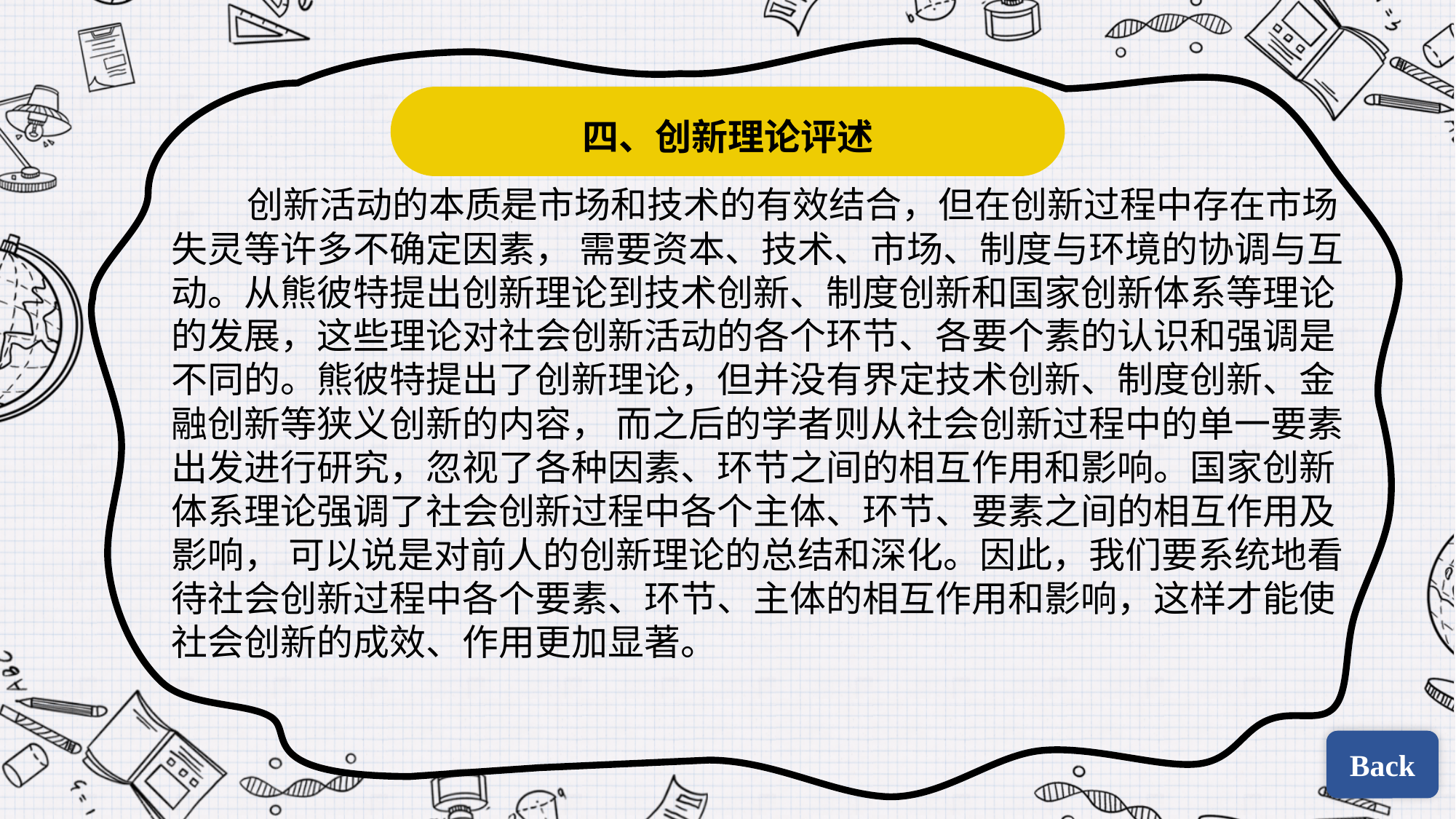

四、创新理论评述
        创新活动的本质是市场和技术的有效结合，但在创新过程中存在市场失灵等许多不确定因素， 需要资本、技术、市场、制度与环境的协调与互动。从熊彼特提出创新理论到技术创新、制度创新和国家创新体系等理论的发展，这些理论对社会创新活动的各个环节、各要个素的认识和强调是不同的。熊彼特提出了创新理论，但并没有界定技术创新、制度创新、金融创新等狭义创新的内容， 而之后的学者则从社会创新过程中的单一要素出发进行研究，忽视了各种因素、环节之间的相互作用和影响。国家创新体系理论强调了社会创新过程中各个主体、环节、要素之间的相互作用及影响， 可以说是对前人的创新理论的总结和深化。因此，我们要系统地看待社会创新过程中各个要素、环节、主体的相互作用和影响，这样才能使社会创新的成效、作用更加显著。

Back